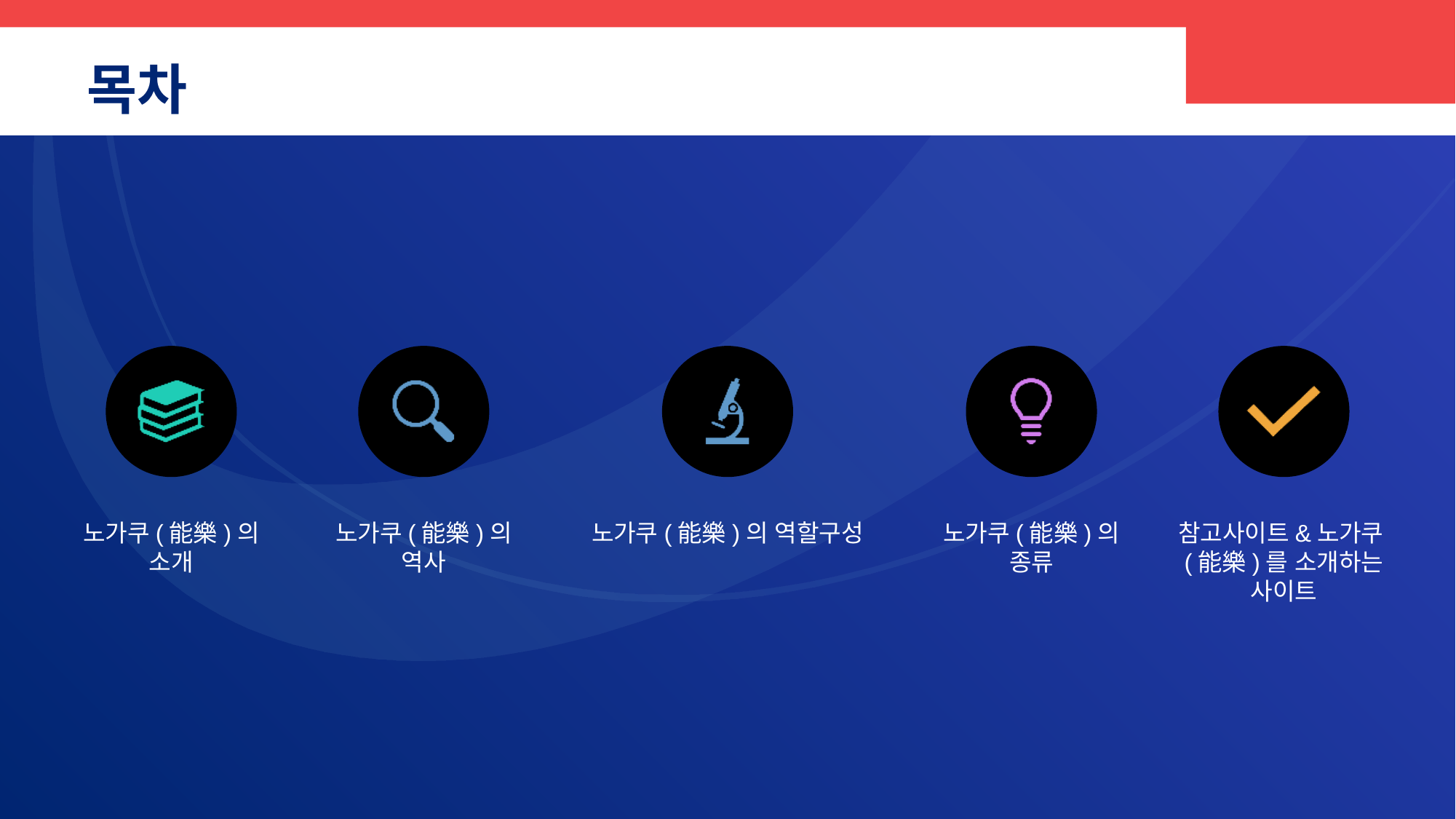

# 목차
노가쿠(能樂)의 소개
노가쿠(能樂)의 역사
노가쿠(能樂)의 역할구성
노가쿠(能樂)의 종류
참고사이트&노가쿠(能樂)를 소개하는 사이트